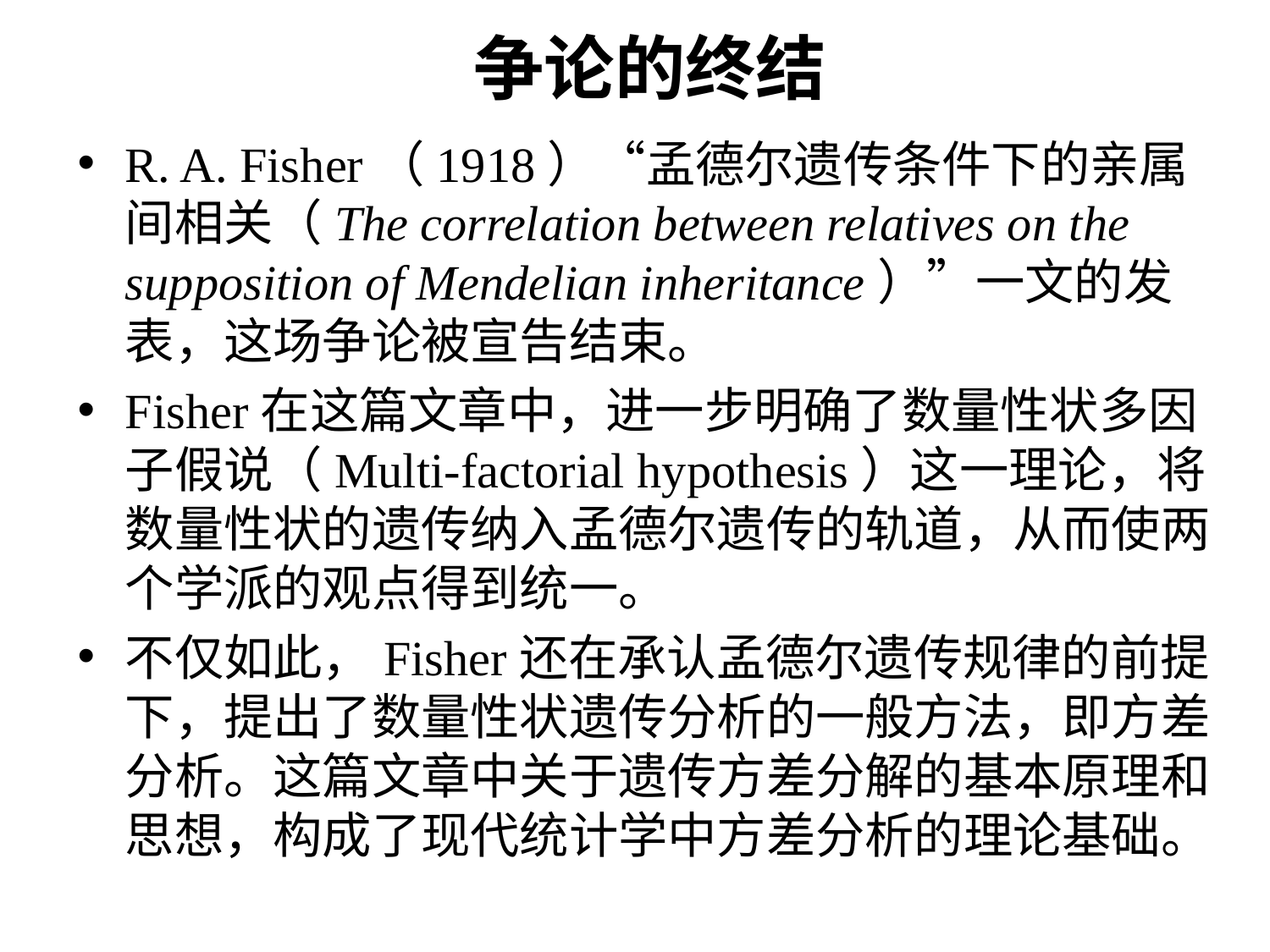

# 争论的终结
R. A. Fisher（1918）“孟德尔遗传条件下的亲属间相关（The correlation between relatives on the supposition of Mendelian inheritance）”一文的发表，这场争论被宣告结束。
Fisher在这篇文章中，进一步明确了数量性状多因子假说（Multi-factorial hypothesis）这一理论，将数量性状的遗传纳入孟德尔遗传的轨道，从而使两个学派的观点得到统一。
不仅如此，Fisher还在承认孟德尔遗传规律的前提下，提出了数量性状遗传分析的一般方法，即方差分析。这篇文章中关于遗传方差分解的基本原理和思想，构成了现代统计学中方差分析的理论基础。